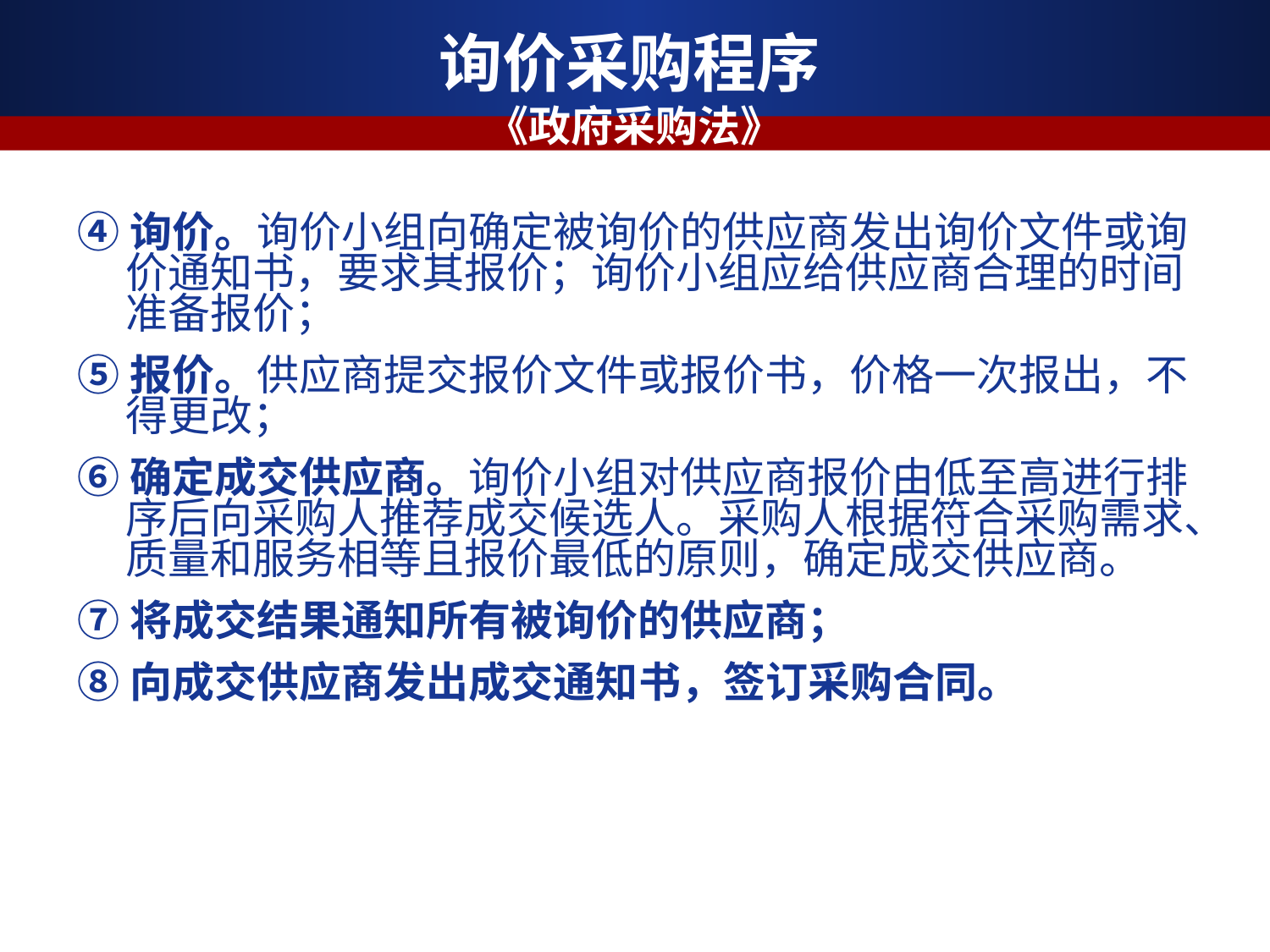

询价采购程序
 《政府采购法》
④询价。询价小组向确定被询价的供应商发出询价文件或询价通知书，要求其报价；询价小组应给供应商合理的时间准备报价；
⑤报价。供应商提交报价文件或报价书，价格一次报出，不得更改；
⑥确定成交供应商。询价小组对供应商报价由低至高进行排序后向采购人推荐成交候选人。采购人根据符合采购需求、质量和服务相等且报价最低的原则，确定成交供应商。
⑦将成交结果通知所有被询价的供应商；
⑧向成交供应商发出成交通知书，签订采购合同。